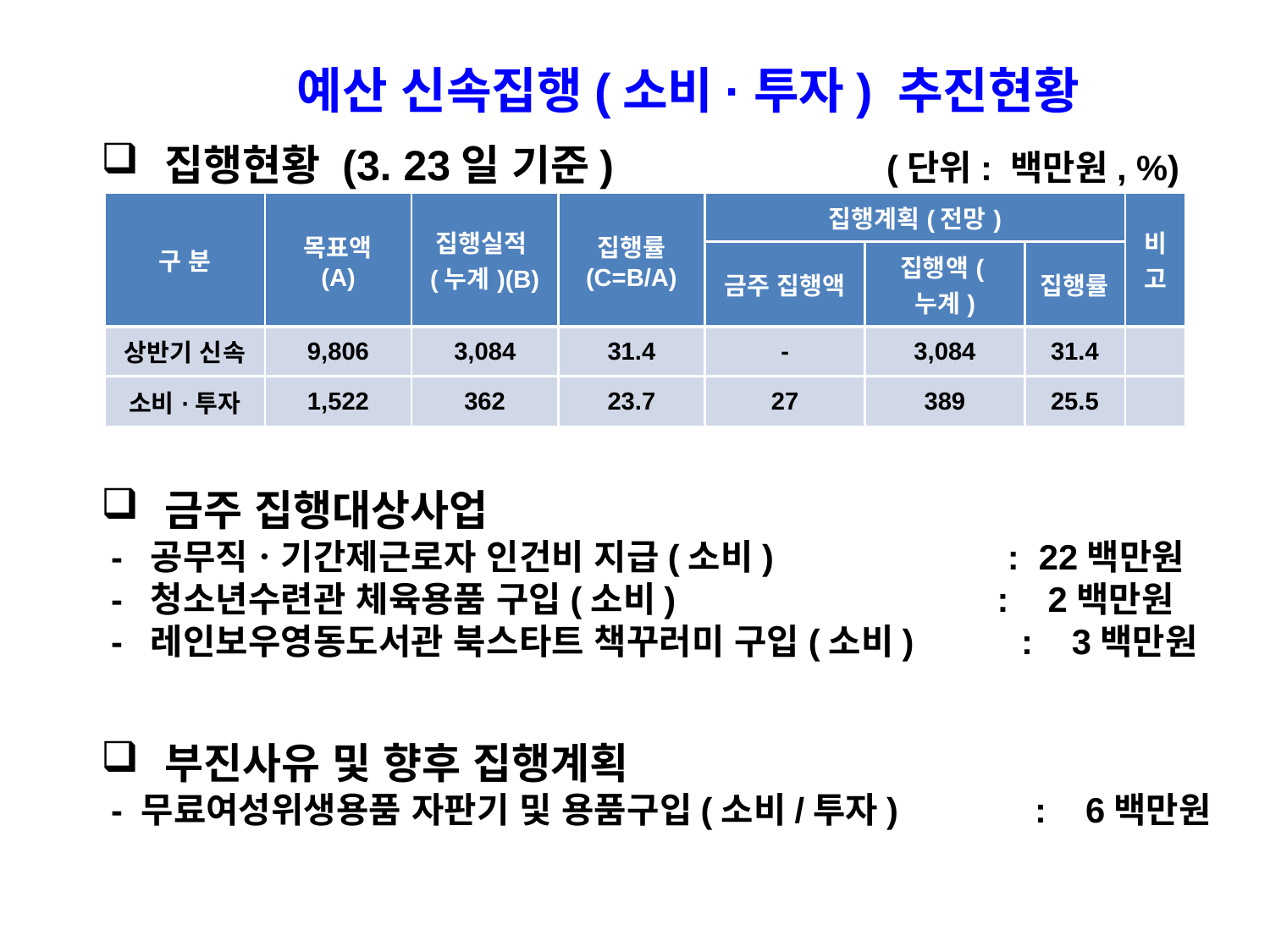

예산 신속집행(소비·투자) 추진현황
집행현황 (3. 23일 기준)                       (단위: 백만원, %)

금주 집행대상사업
 -  공무직ㆍ기간제근로자 인건비 지급(소비)                        :  22백만원
 -  청소년수련관 체육용품 구입(소비)                                 :    2백만원
 -  레인보우영동도서관 북스타트 책꾸러미 구입(소비)           :    3백만원

부진사유 및 향후 집행계획
 - 무료여성위생용품 자판기 및 용품구입(소비/투자)              :    6백만원

| 구 분 | 목표액 (A) | 집행실적(누계)(B) | 집행률 (C=B/A) | 집행계획(전망) |  |  | 비 고 |
| --- | --- | --- | --- | --- | --- | --- | --- |
|  |  |  |  | 금주 집행액 | 집행액(누계) | 집행률 |  |
| 상반기 신속 | 9,806 | 3,084 | 31.4 | - | 3,084 | 31.4 |  |
| 소비·투자 | 1,522 | 362 | 23.7 | 27 | 389 | 25.5 |  |